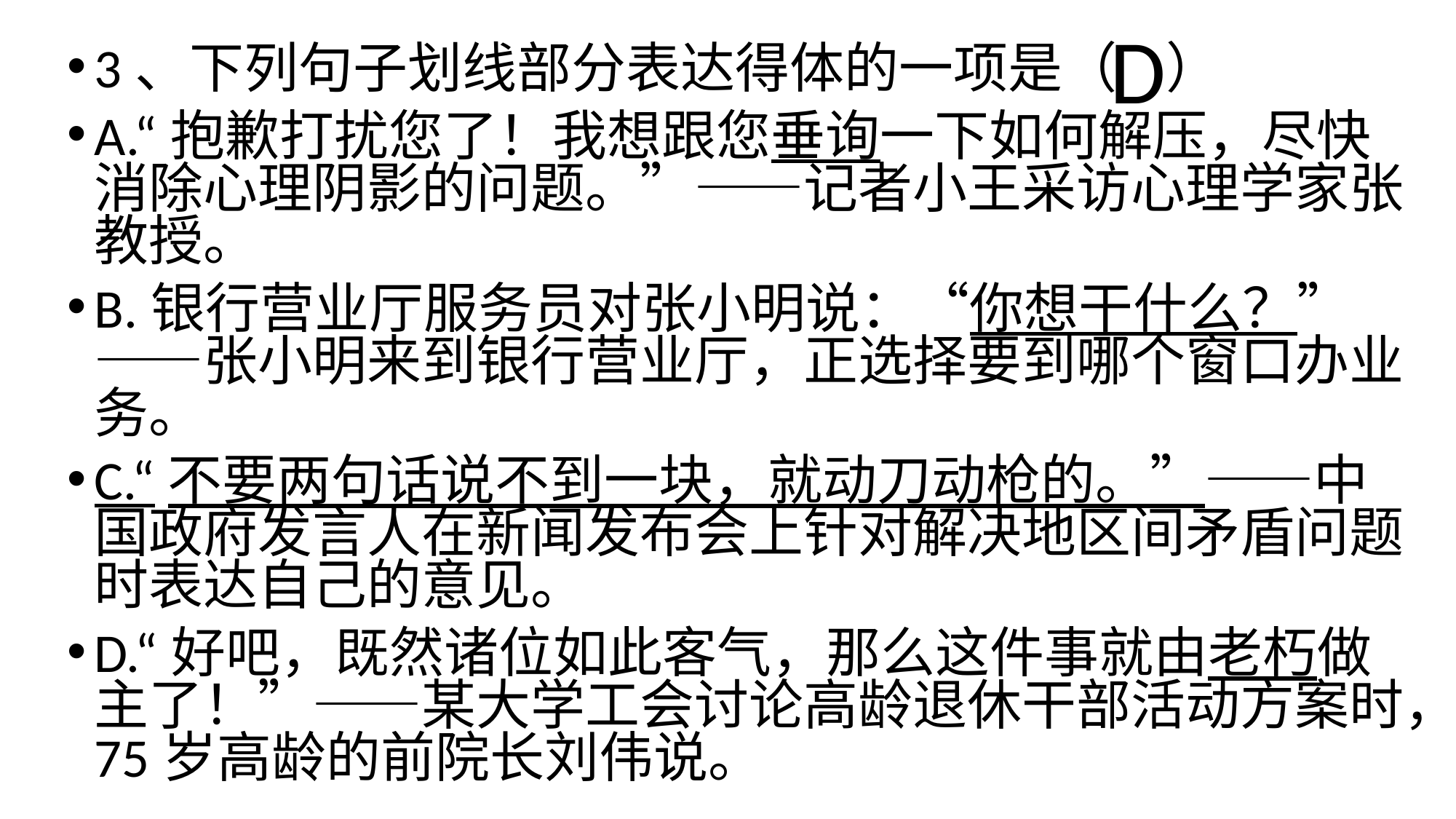

D
3、下列句子划线部分表达得体的一项是（    ）
A.“抱歉打扰您了！我想跟您垂询一下如何解压，尽快消除心理阴影的问题。”——记者小王采访心理学家张教授。
B.银行营业厅服务员对张小明说：“你想干什么？”——张小明来到银行营业厅，正选择要到哪个窗口办业务。
C.“不要两句话说不到一块，就动刀动枪的。”——中国政府发言人在新闻发布会上针对解决地区间矛盾问题时表达自己的意见。
D.“好吧，既然诸位如此客气，那么这件事就由老朽做主了！”——某大学工会讨论高龄退休干部活动方案时，75岁高龄的前院长刘伟说。